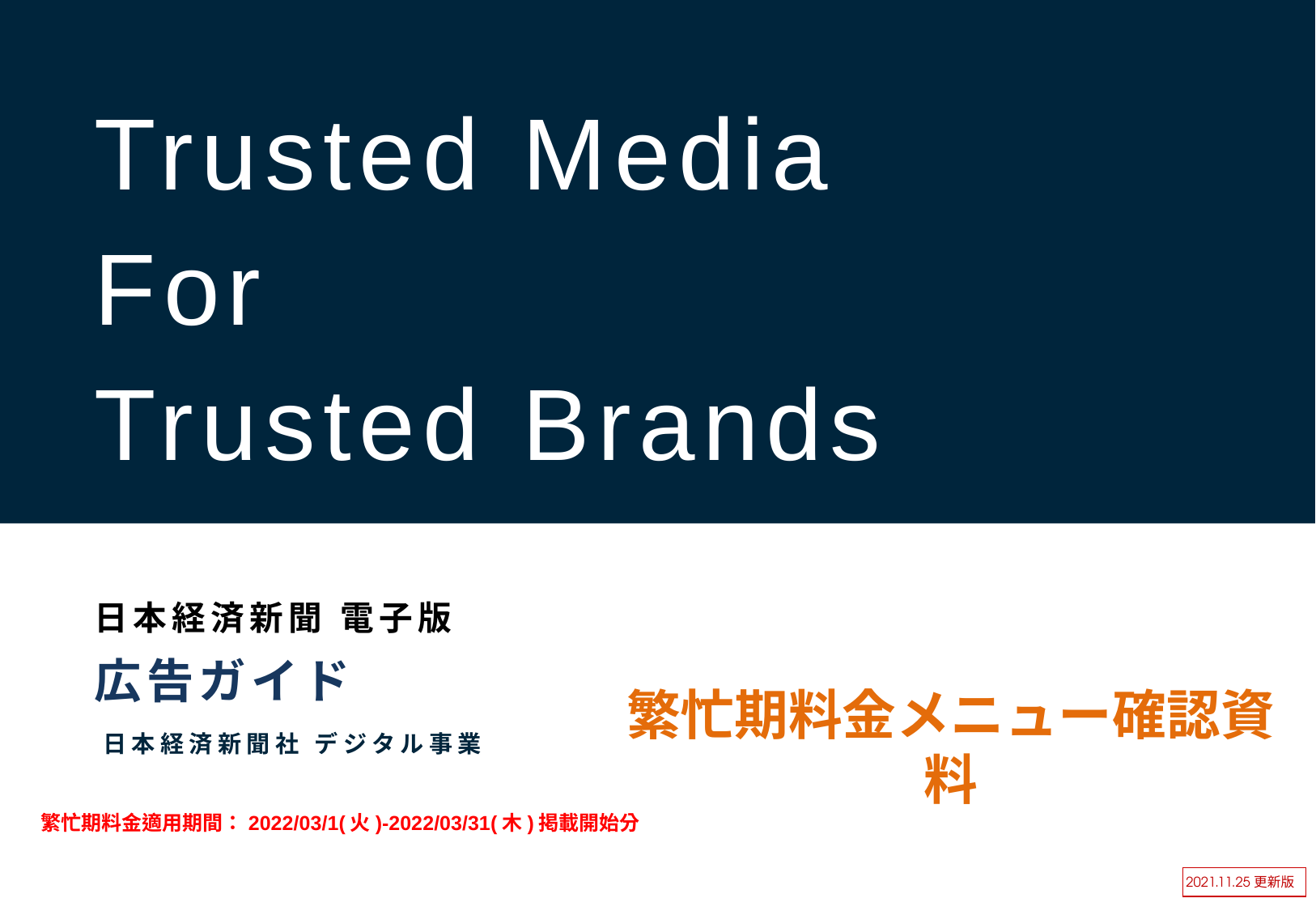

Trusted Media
For
Trusted Brands
日本経済新聞 電子版
広告ガイド
繁忙期料金メニュー確認資料
日本経済新聞社 デジタル事業
繁忙期料金適用期間：2022/03/1(火)-2022/03/31(木)掲載開始分
2021.11.25更新版